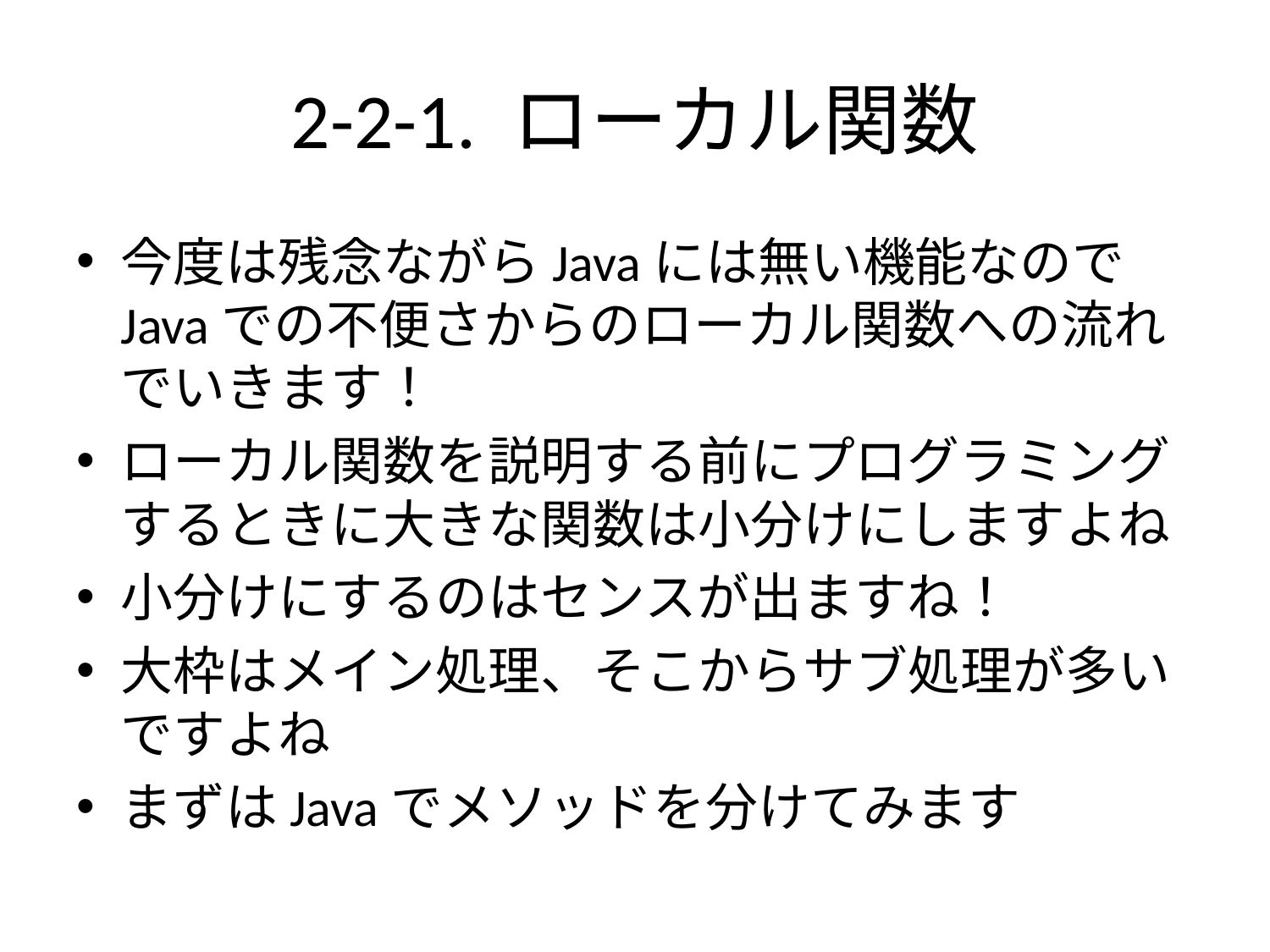

# 2-2-1. ローカル関数
今度は残念ながらJavaには無い機能なのでJavaでの不便さからのローカル関数への流れでいきます！
ローカル関数を説明する前にプログラミングするときに大きな関数は小分けにしますよね
小分けにするのはセンスが出ますね！
大枠はメイン処理、そこからサブ処理が多いですよね
まずはJavaでメソッドを分けてみます